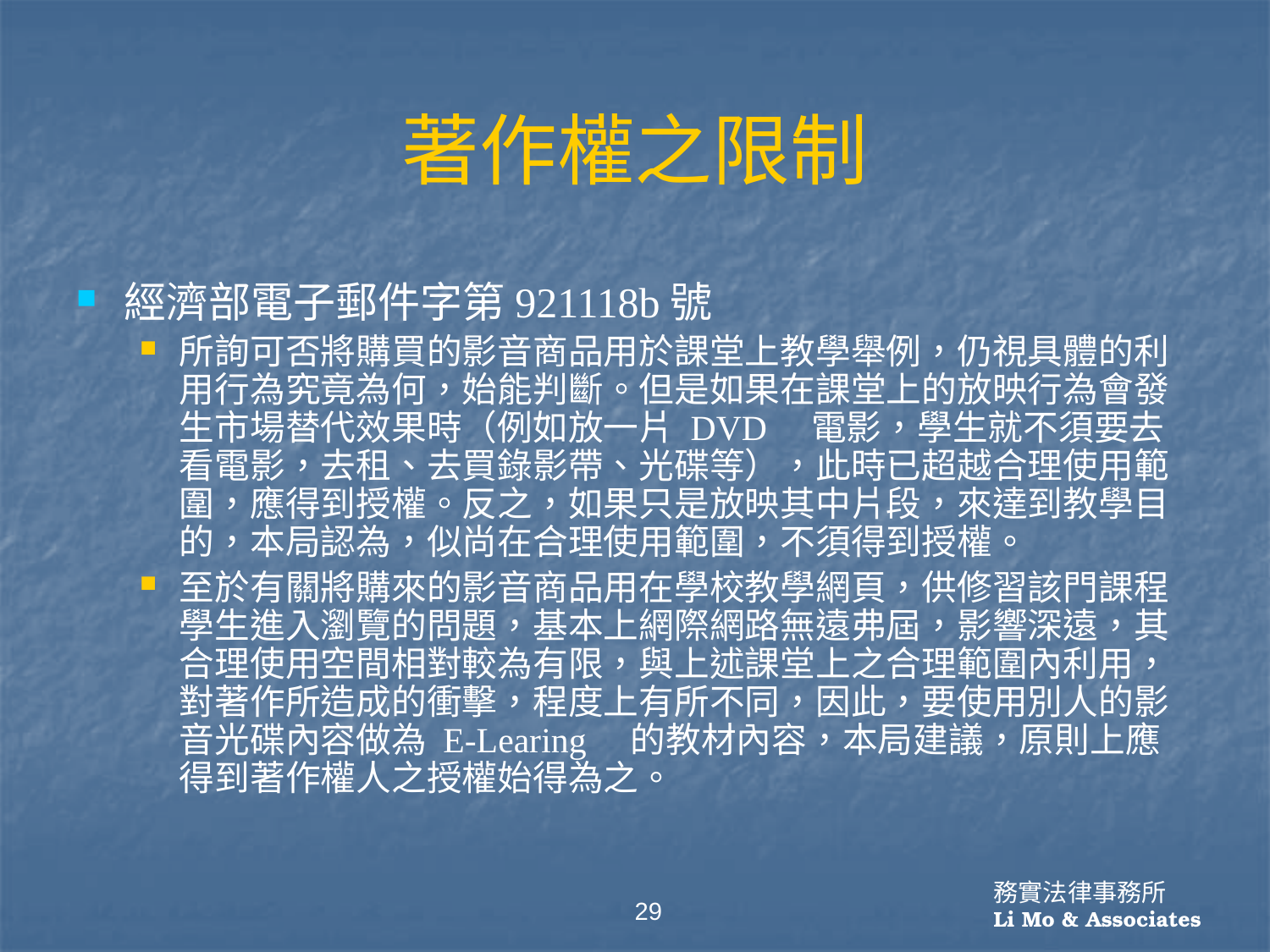

# 著作權之限制
經濟部電子郵件字第921118b號
所詢可否將購買的影音商品用於課堂上教學舉例，仍視具體的利用行為究竟為何，始能判斷。但是如果在課堂上的放映行為會發生市場替代效果時（例如放一片 DVD　電影，學生就不須要去看電影，去租、去買錄影帶、光碟等），此時已超越合理使用範圍，應得到授權。反之，如果只是放映其中片段，來達到教學目的，本局認為，似尚在合理使用範圍，不須得到授權。
至於有關將購來的影音商品用在學校教學網頁，供修習該門課程學生進入瀏覽的問題，基本上網際網路無遠弗屆，影響深遠，其合理使用空間相對較為有限，與上述課堂上之合理範圍內利用，對著作所造成的衝擊，程度上有所不同，因此，要使用別人的影音光碟內容做為 E-Learing　的教材內容，本局建議，原則上應得到著作權人之授權始得為之。

29
務實法律事務所
Li Mo & Associates